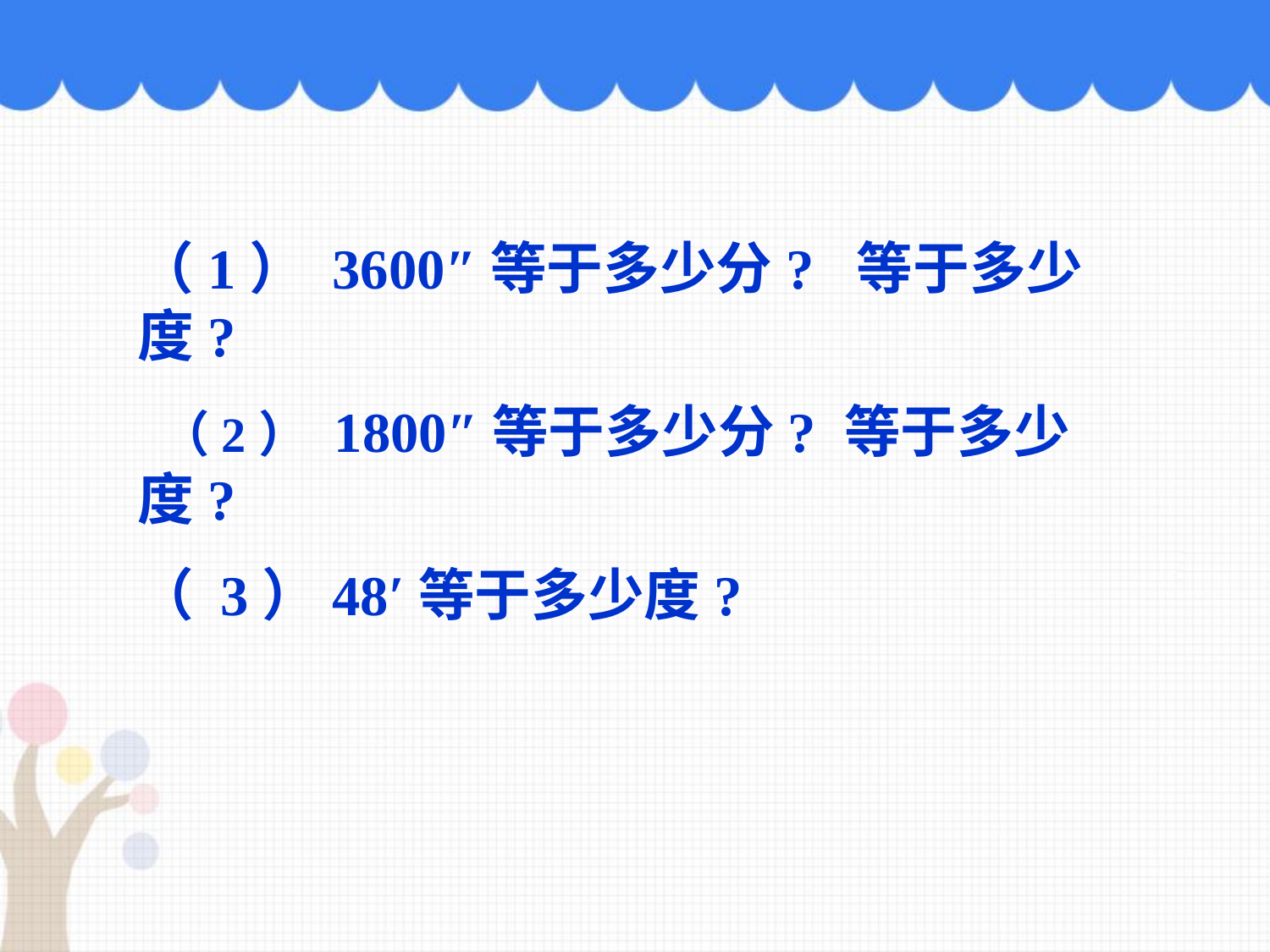

（1） 3600″等于多少分?  等于多少度?
 （2） 1800″等于多少分? 等于多少度?
（ 3）48′等于多少度?